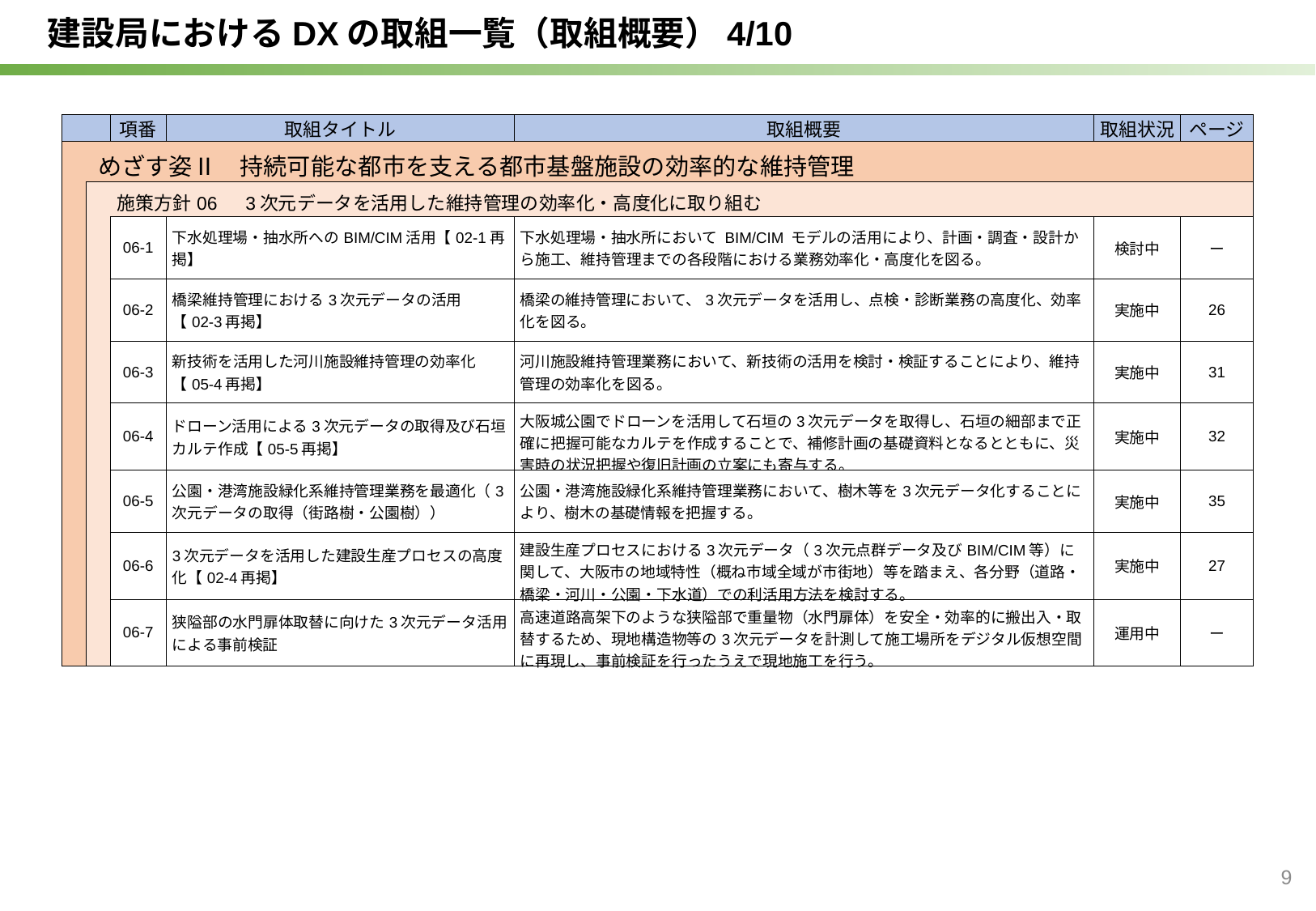

建設局におけるDXの取組一覧（取組概要）4/10
|  |  | 項番 | 取組タイトル | 取組概要 | 取組状況 | ページ |
| --- | --- | --- | --- | --- | --- | --- |
| めざす姿Ⅱ　持続可能な都市を支える都市基盤施設の効率的な維持管理 |  |  |  |  |  |  |
|  | 施策方針06　3次元データを活用した維持管理の効率化・高度化に取り組む |  |  |  |  |  |
|  |  | 06-1 | 下水処理場・抽水所へのBIM/CIM活用【02-1再掲】 | 下水処理場・抽水所において BIM/CIM モデルの活用により、計画・調査・設計から施工、維持管理までの各段階における業務効率化・高度化を図る。 | 検討中 | ー |
|  |  | 06-2 | 橋梁維持管理における3次元データの活用 【02-3再掲】 | 橋梁の維持管理において、3次元データを活用し、点検・診断業務の高度化、効率化を図る。 | 実施中 | 26 |
|  |  | 06-3 | 新技術を活用した河川施設維持管理の効率化【05-4再掲】 | 河川施設維持管理業務において、新技術の活用を検討・検証することにより、維持管理の効率化を図る。 | 実施中 | 31 |
|  |  | 06-4 | ドローン活用による3次元データの取得及び石垣カルテ作成【05-5再掲】 | 大阪城公園でドローンを活用して石垣の3次元データを取得し、石垣の細部まで正確に把握可能なカルテを作成することで、補修計画の基礎資料となるとともに、災害時の状況把握や復旧計画の立案にも寄与する。 | 実施中 | 32 |
|  |  | 06-5 | 公園・港湾施設緑化系維持管理業務を最適化（3次元データの取得（街路樹・公園樹）） | 公園・港湾施設緑化系維持管理業務において、樹木等を3次元データ化することにより、樹木の基礎情報を把握する。 | 実施中 | 35 |
|  |  | 06-6 | 3次元データを活用した建設生産プロセスの高度化【02-4再掲】 | 建設生産プロセスにおける3次元データ（3次元点群データ及びBIM/CIM等）に関して、大阪市の地域特性（概ね市域全域が市街地）等を踏まえ、各分野（道路・橋梁・河川・公園・下水道）での利活用方法を検討する。 | 実施中 | 27 |
|  |  | 06-7 | 狭隘部の水門扉体取替に向けた3次元データ活用による事前検証 | 高速道路高架下のような狭隘部で重量物（水門扉体）を安全・効率的に搬出入・取替するため、現地構造物等の3次元データを計測して施工場所をデジタル仮想空間に再現し、事前検証を行ったうえで現地施工を行う。 | 運用中 | ー |
9